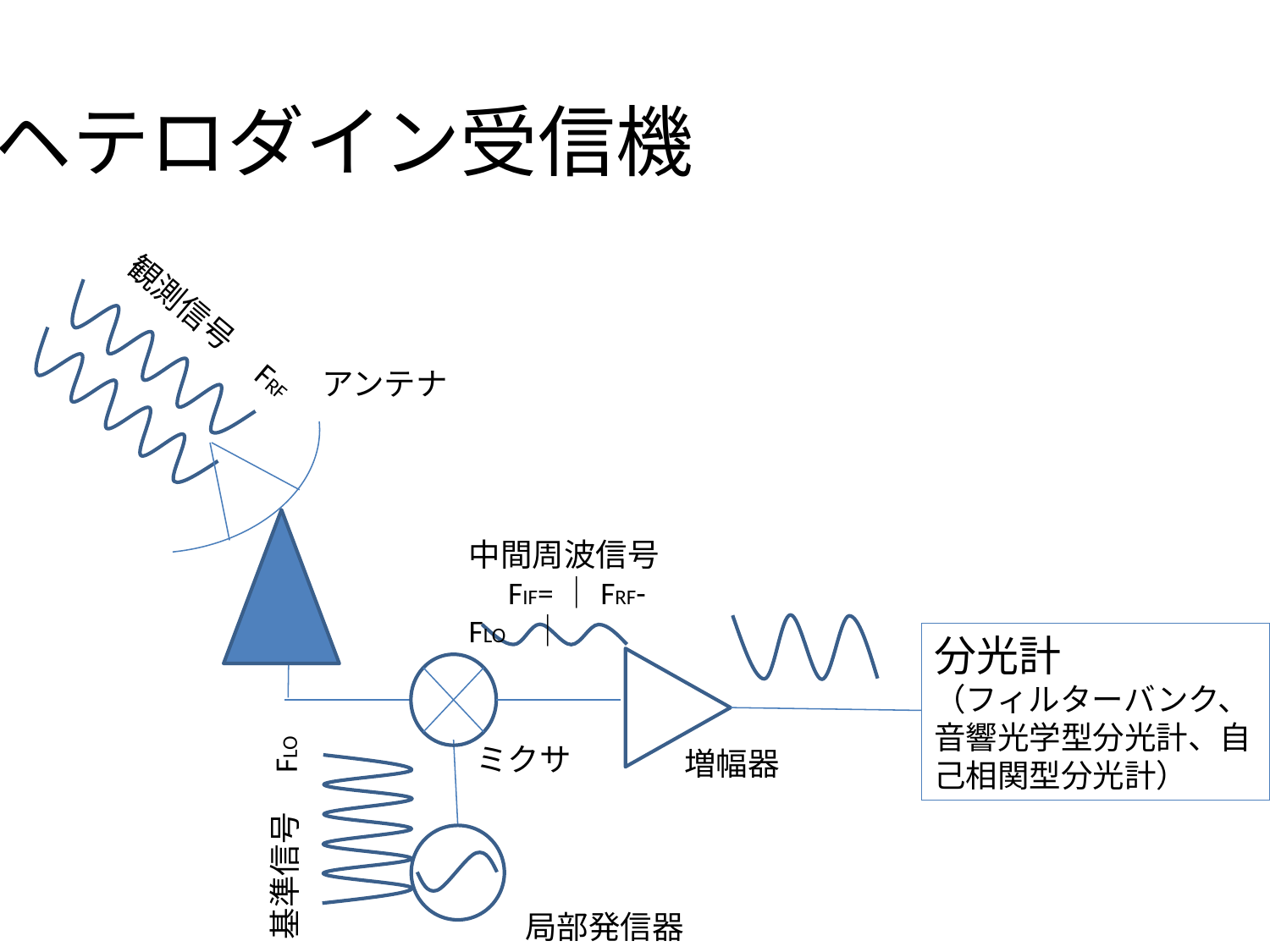

# ヘテロダイン受信機

観測信号　FRF

アンテナ

中間周波信号　FIF=｜FRF-FLO　｜

分光計
（フィルターバンク、音響光学型分光計、自己相関型分光計）

ミクサ
増幅器

基準信号　FLO

局部発信器